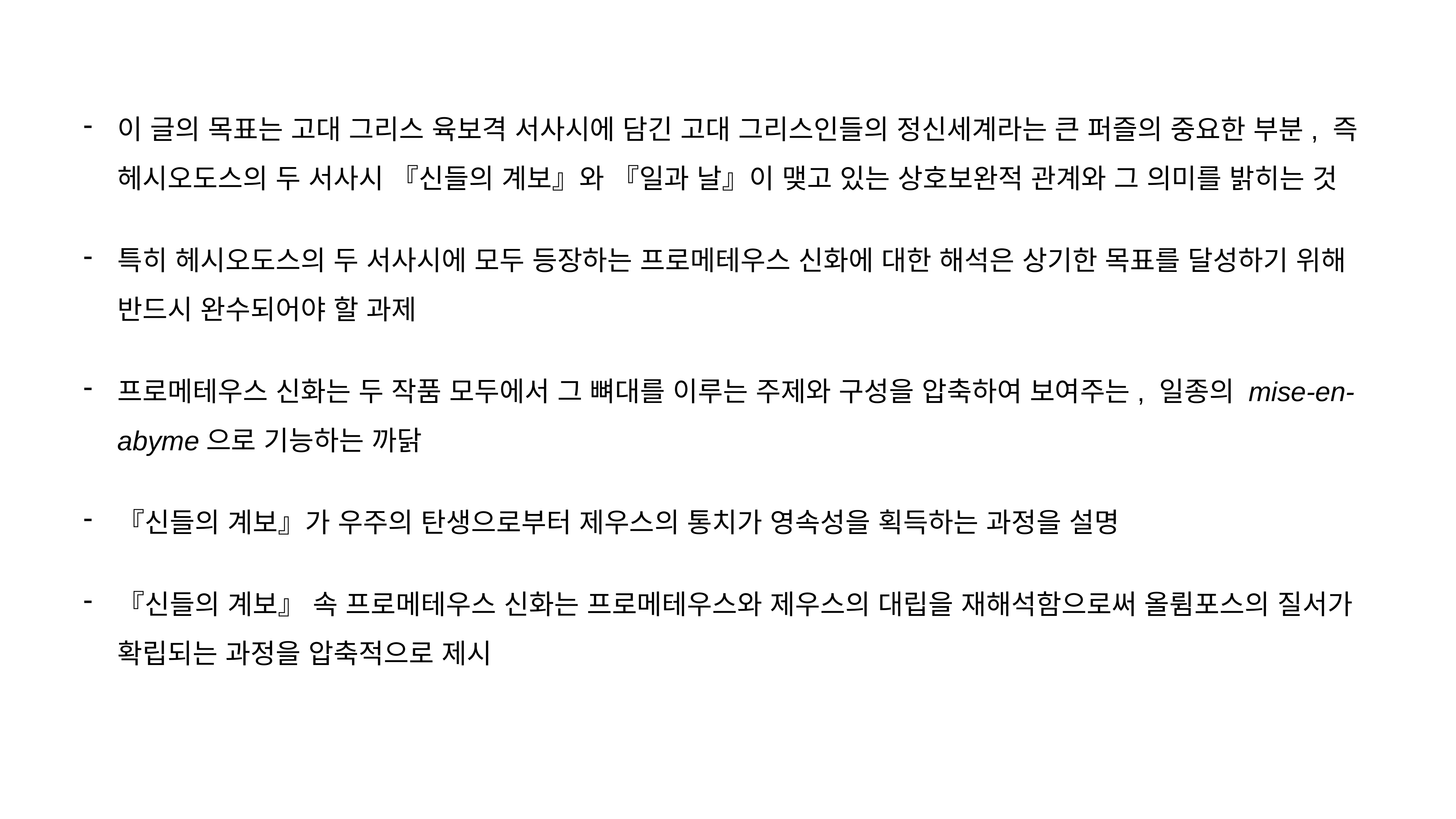

이 글의 목표는 고대 그리스 육보격 서사시에 담긴 고대 그리스인들의 정신세계라는 큰 퍼즐의 중요한 부분, 즉 헤시오도스의 두 서사시 『신들의 계보』와 『일과 날』이 맺고 있는 상호보완적 관계와 그 의미를 밝히는 것

특히 헤시오도스의 두 서사시에 모두 등장하는 프로메테우스 신화에 대한 해석은 상기한 목표를 달성하기 위해 반드시 완수되어야 할 과제

프로메테우스 신화는 두 작품 모두에서 그 뼈대를 이루는 주제와 구성을 압축하여 보여주는, 일종의 mise-en-abyme으로 기능하는 까닭

『신들의 계보』가 우주의 탄생으로부터 제우스의 통치가 영속성을 획득하는 과정을 설명

『신들의 계보』 속 프로메테우스 신화는 프로메테우스와 제우스의 대립을 재해석함으로써 올륌포스의 질서가 확립되는 과정을 압축적으로 제시